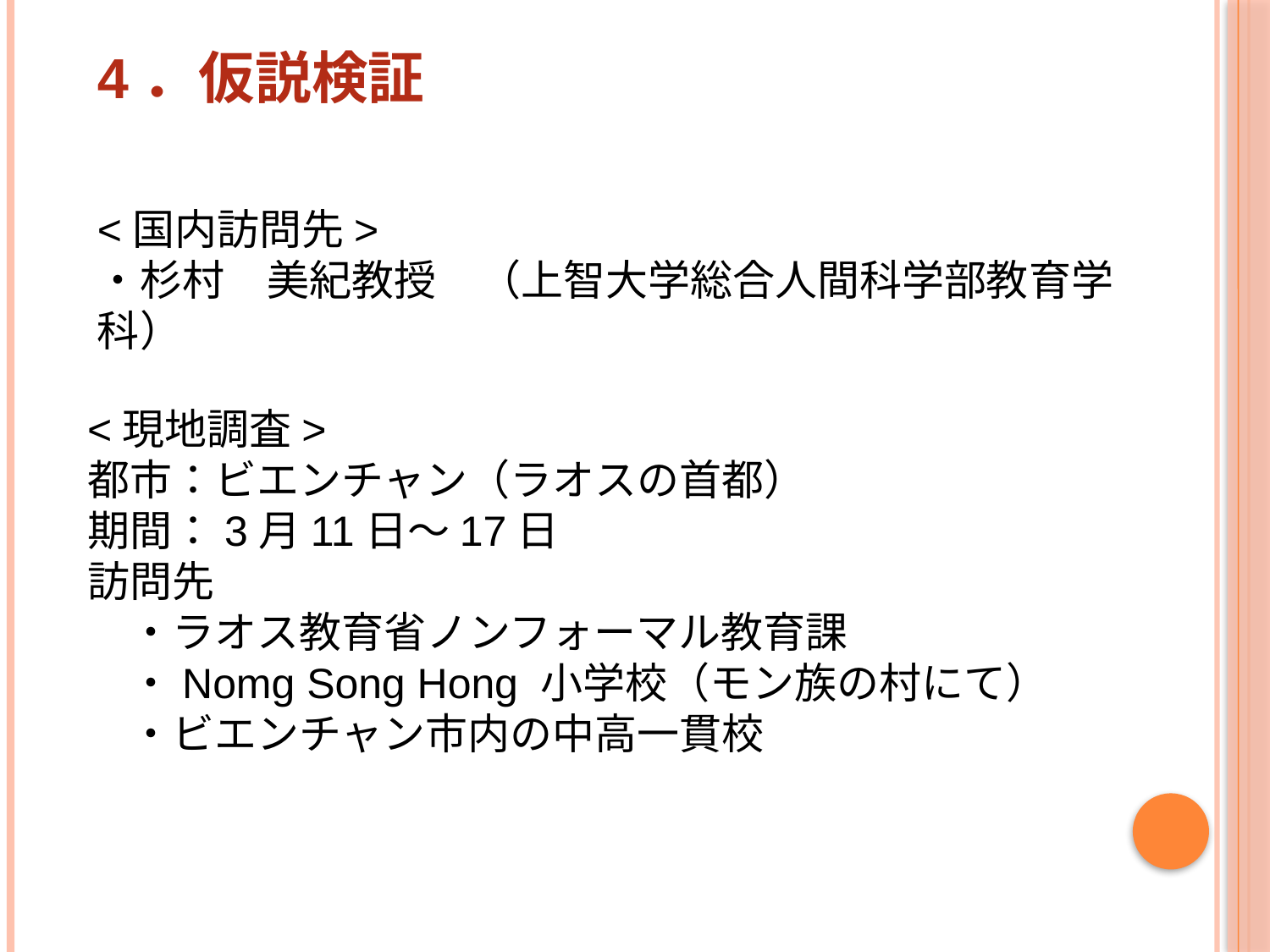

4．仮説検証
<国内訪問先>
・杉村　美紀教授　（上智大学総合人間科学部教育学科）
<現地調査>
都市：ビエンチャン（ラオスの首都）
期間：3月11日～17日
訪問先
　・ラオス教育省ノンフォーマル教育課
　・Nomg Song Hong 小学校（モン族の村にて）
　・ビエンチャン市内の中高一貫校